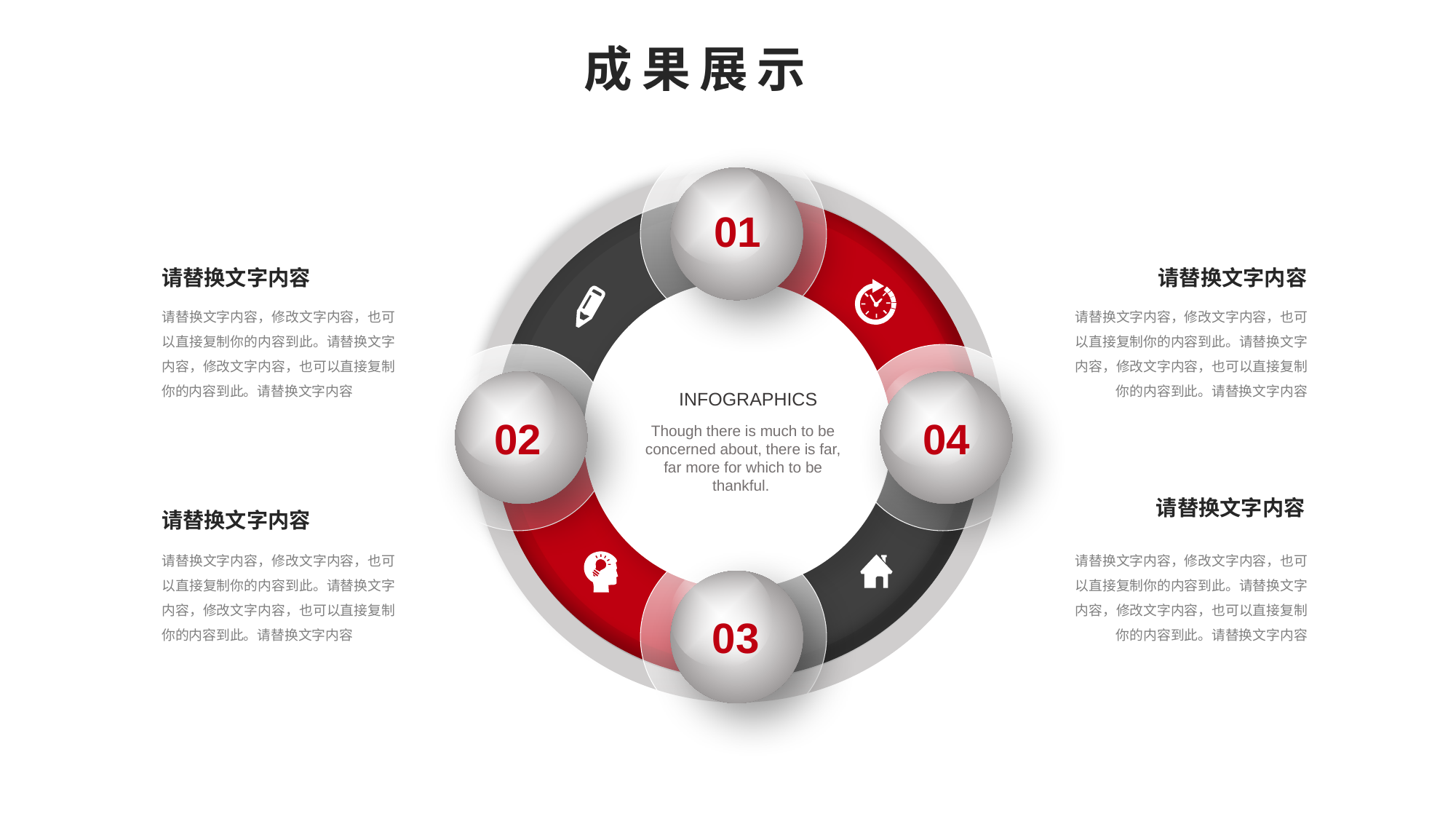

成果展示

01

INFOGRAPHICS
02
04
Though there is much to be concerned about, there is far, far more for which to be thankful.

03
请替换文字内容
请替换文字内容
请替换文字内容，修改文字内容，也可以直接复制你的内容到此。请替换文字内容，修改文字内容，也可以直接复制你的内容到此。请替换文字内容
请替换文字内容，修改文字内容，也可以直接复制你的内容到此。请替换文字内容，修改文字内容，也可以直接复制你的内容到此。请替换文字内容
请替换文字内容
请替换文字内容
请替换文字内容，修改文字内容，也可以直接复制你的内容到此。请替换文字内容，修改文字内容，也可以直接复制你的内容到此。请替换文字内容
请替换文字内容，修改文字内容，也可以直接复制你的内容到此。请替换文字内容，修改文字内容，也可以直接复制你的内容到此。请替换文字内容